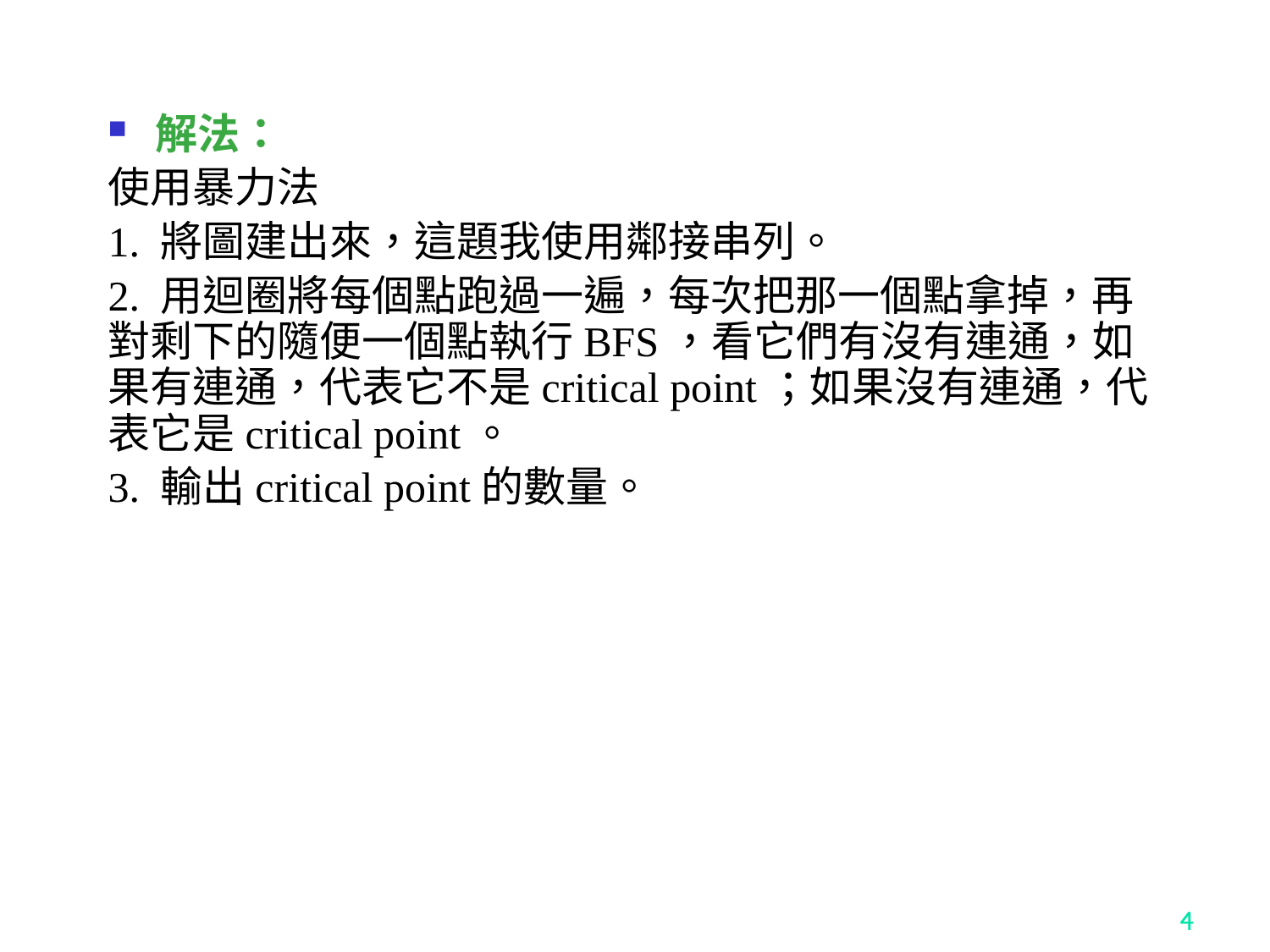

解法：
使用暴力法
1. 將圖建出來，這題我使用鄰接串列。
2. 用迴圈將每個點跑過一遍，每次把那一個點拿掉，再對剩下的隨便一個點執行BFS，看它們有沒有連通，如果有連通，代表它不是critical point；如果沒有連通，代表它是critical point。
3. 輸出critical point的數量。
4